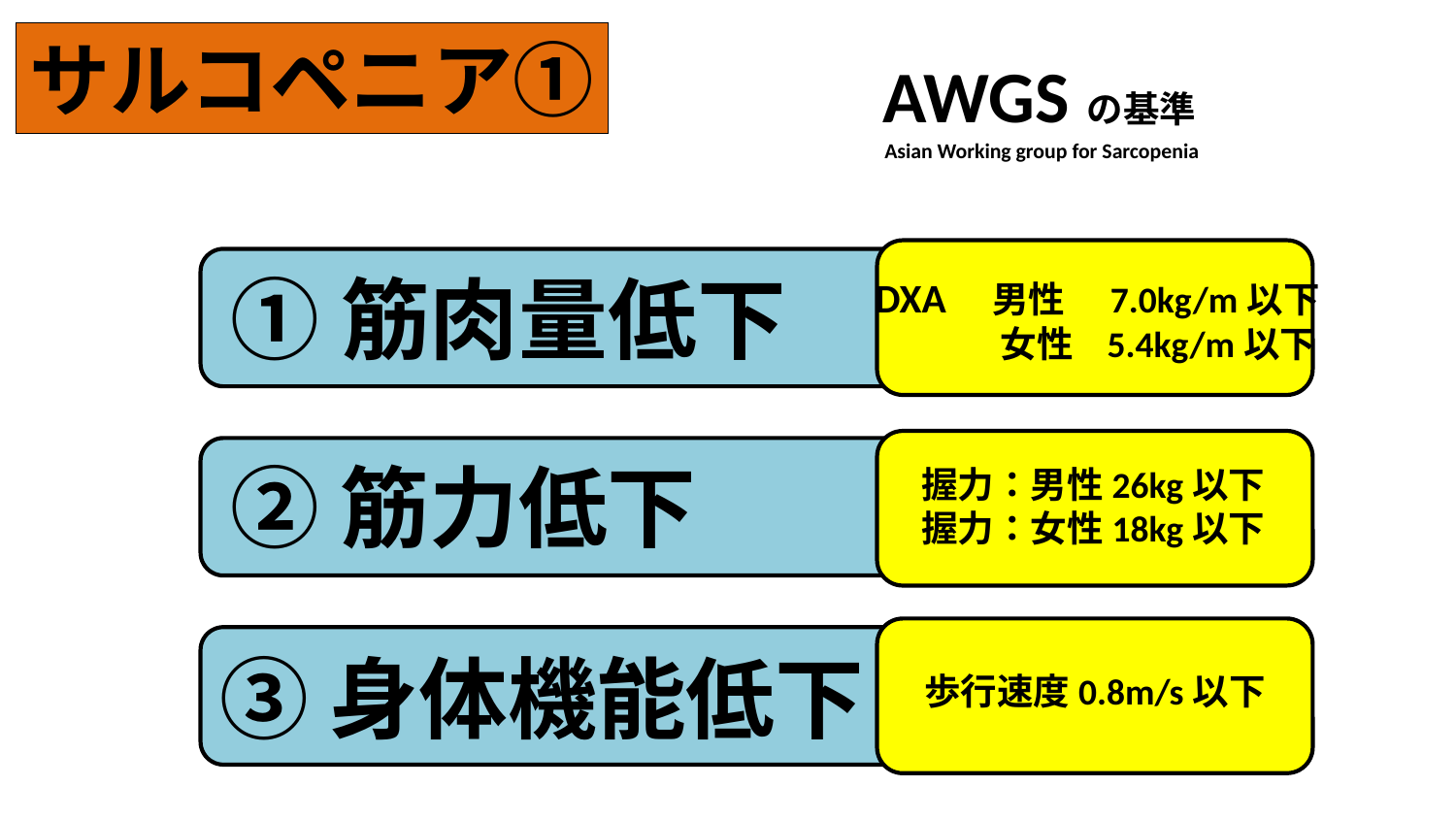

サルコペニア①
AWGSの基準
 Asian Working group for Sarcopenia

①筋肉量低下
DXA　男性　7.0kg/m以下
　　　  女性   5.4kg/m以下

②筋力低下
②筋力低下
握力：男性26kg以下
握力：女性18kg以下

③身体機能低下
歩行速度0.8m/s以下